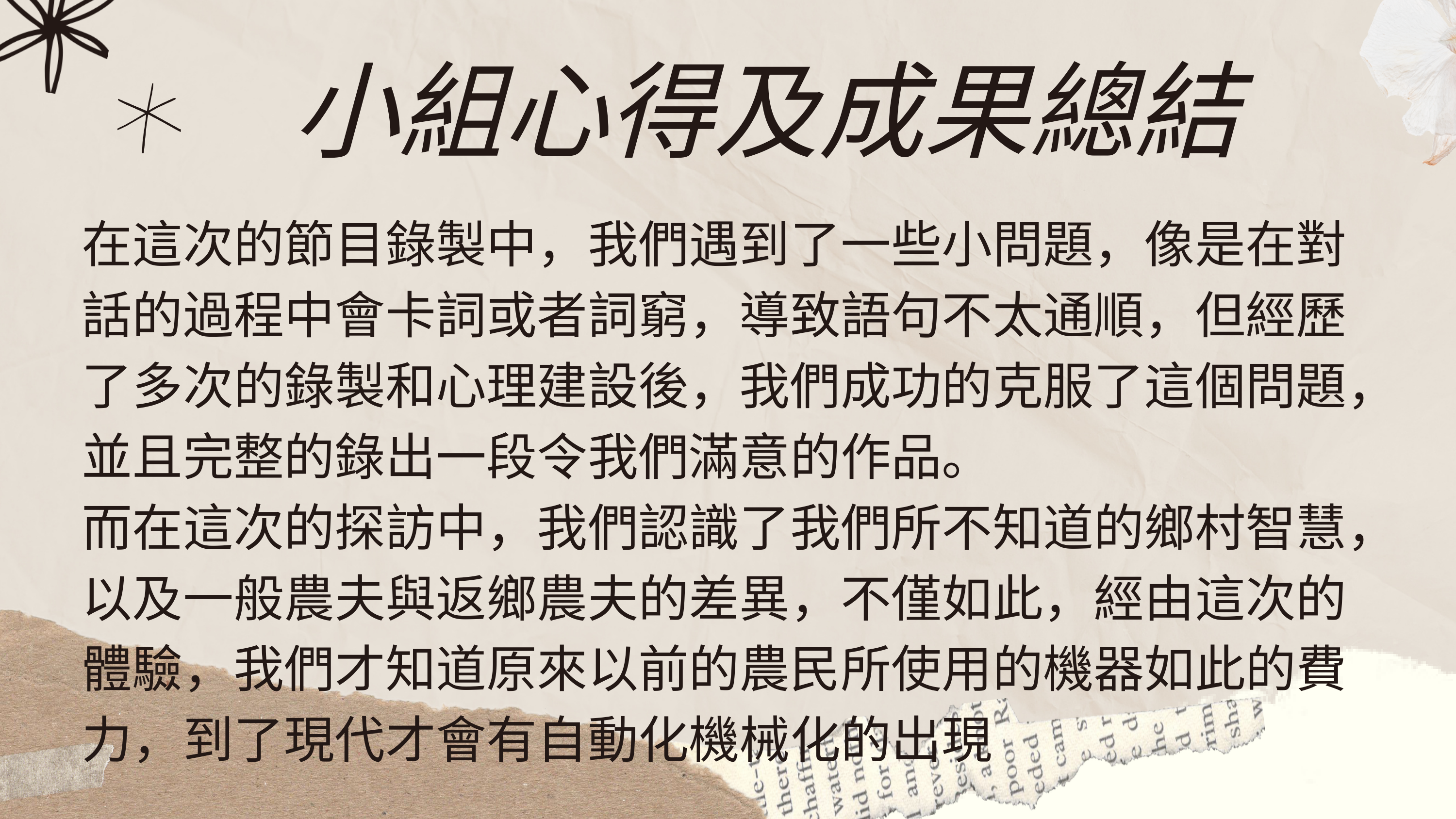

小組心得及成果總結

在這次的節目錄製中，我們遇到了一些小問題，像是在對話的過程中會卡詞或者詞窮，導致語句不太通順，但經歷了多次的錄製和心理建設後，我們成功的克服了這個問題，並且完整的錄出一段令我們滿意的作品。
而在這次的探訪中，我們認識了我們所不知道的鄉村智慧，以及一般農夫與返鄉農夫的差異，不僅如此，經由這次的體驗，我們才知道原來以前的農民所使用的機器如此的費力，到了現代才會有自動化機械化的出現